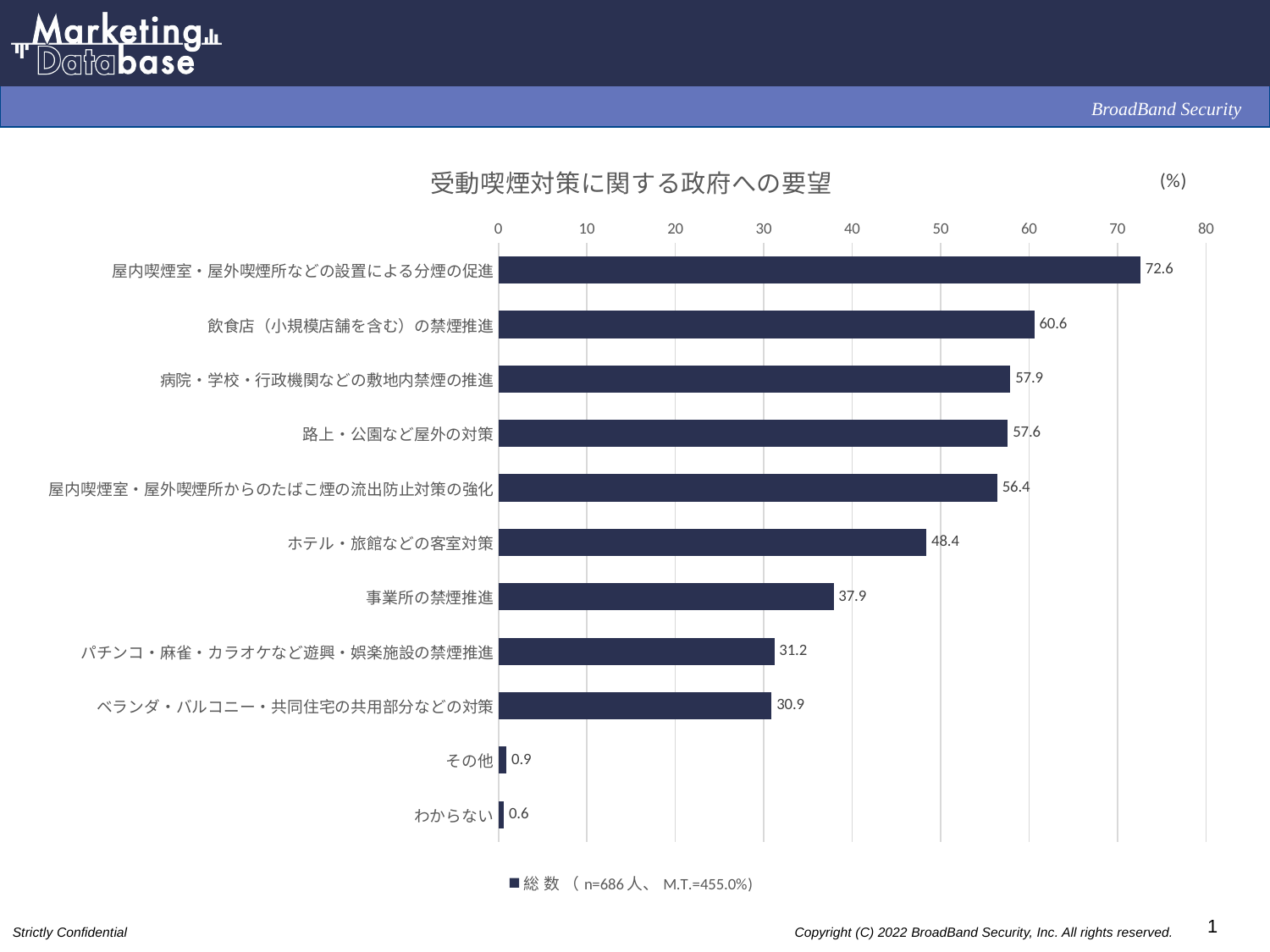

### Chart: 受動喫煙対策に関する政府への要望

| Category | 総 数 （n=686人、M.T.=455.0%) |
|---|---|
| 屋内喫煙室・屋外喫煙所などの設置による分煙の促進 | 72.6 |
| 飲食店（小規模店舗を含む）の禁煙推進 | 60.6 |
| 病院・学校・行政機関などの敷地内禁煙の推進 | 57.9 |
| 路上・公園など屋外の対策 | 57.6 |
| 屋内喫煙室・屋外喫煙所からのたばこ煙の流出防止対策の強化 | 56.4 |
| ホテル・旅館などの客室対策 | 48.4 |
| 事業所の禁煙推進 | 37.9 |
| パチンコ・麻雀・カラオケなど遊興・娯楽施設の禁煙推進 | 31.2 |
| ベランダ・バルコニー・共同住宅の共用部分などの対策 | 30.9 |
| その他 | 0.9 |
| わからない | 0.6 |